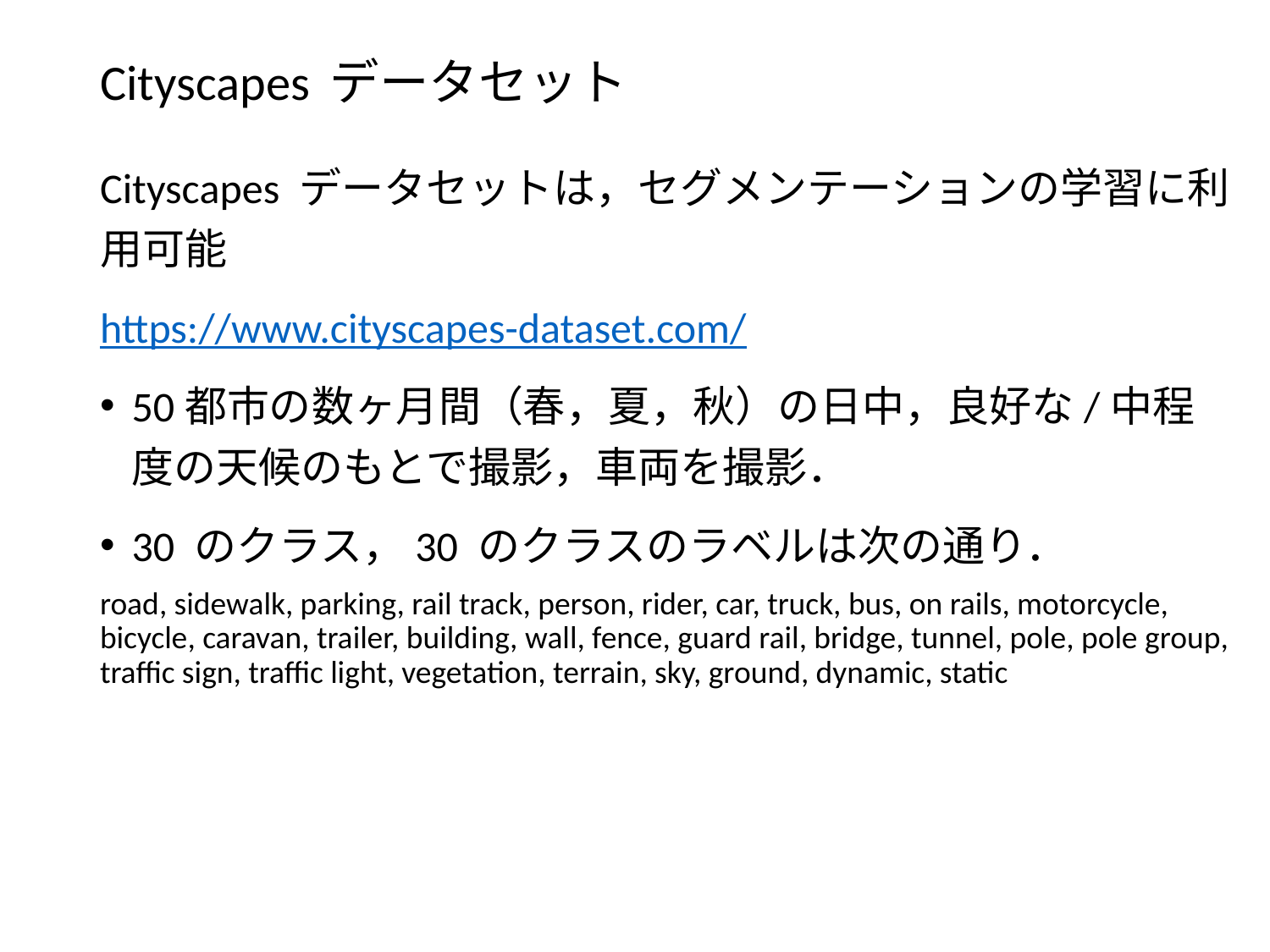

# Cityscapes データセット
Cityscapes データセットは，セグメンテーションの学習に利用可能
https://www.cityscapes-dataset.com/
50都市の数ヶ月間（春，夏，秋）の日中，良好な/中程度の天候のもとで撮影，車両を撮影．
30 のクラス，30 のクラスのラベルは次の通り．
road, sidewalk, parking, rail track, person, rider, car, truck, bus, on rails, motorcycle, bicycle, caravan, trailer, building, wall, fence, guard rail, bridge, tunnel, pole, pole group, traffic sign, traffic light, vegetation, terrain, sky, ground, dynamic, static